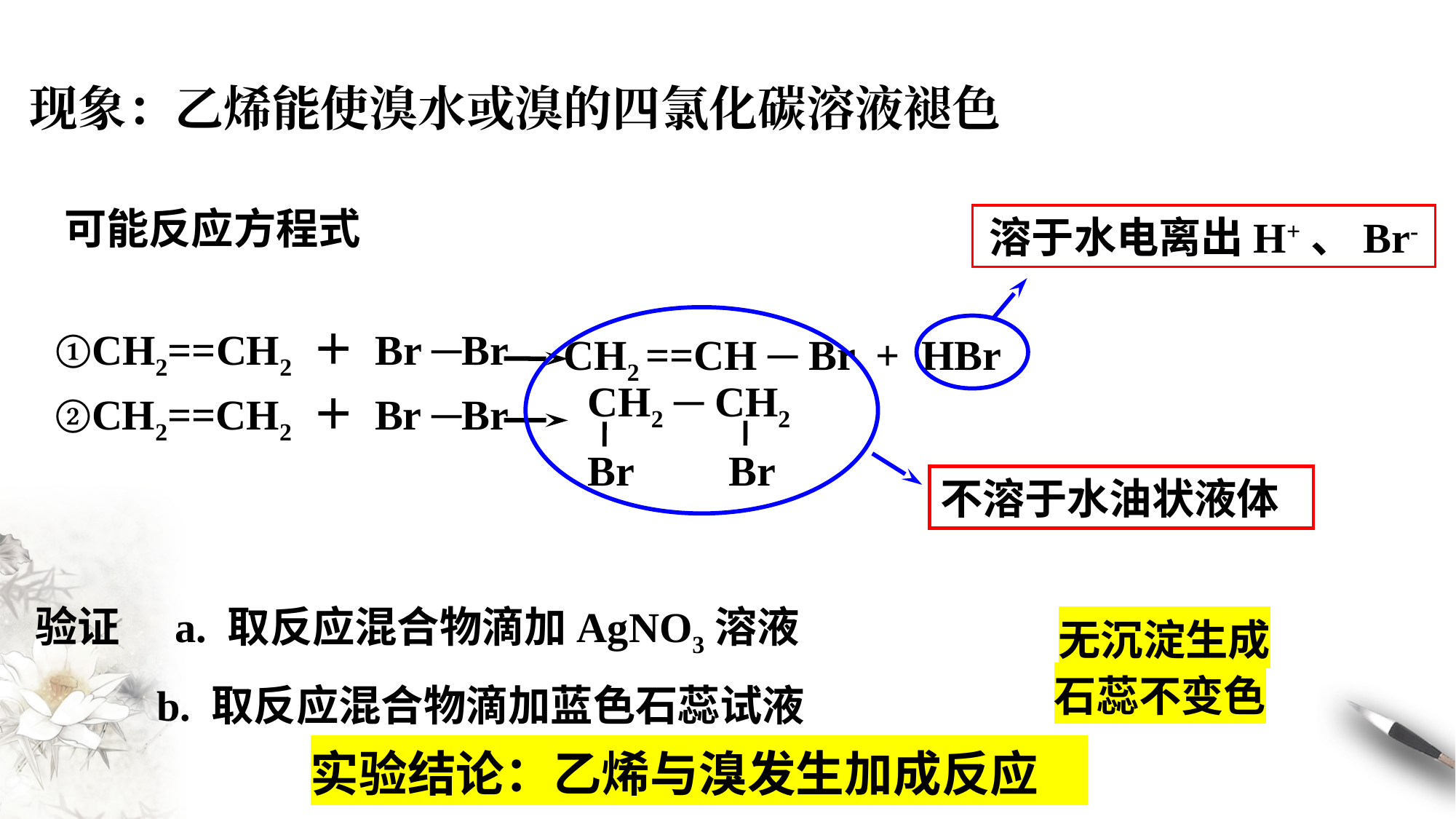

现象：乙烯能使溴水或溴的四氯化碳溶液褪色
可能反应方程式
溶于水电离出H+、Br-

不溶于水油状液体
①CH2==CH2 ＋ Br ─Br
 CH2 ==CH ─ Br  +  HBr

CH2 ─ CH2
②CH2==CH2 ＋ Br ─Br

Br         Br
验证
a. 取反应混合物滴加AgNO3溶液
无沉淀生成
石蕊不变色
b. 取反应混合物滴加蓝色石蕊试液
实验结论：乙烯与溴发生加成反应